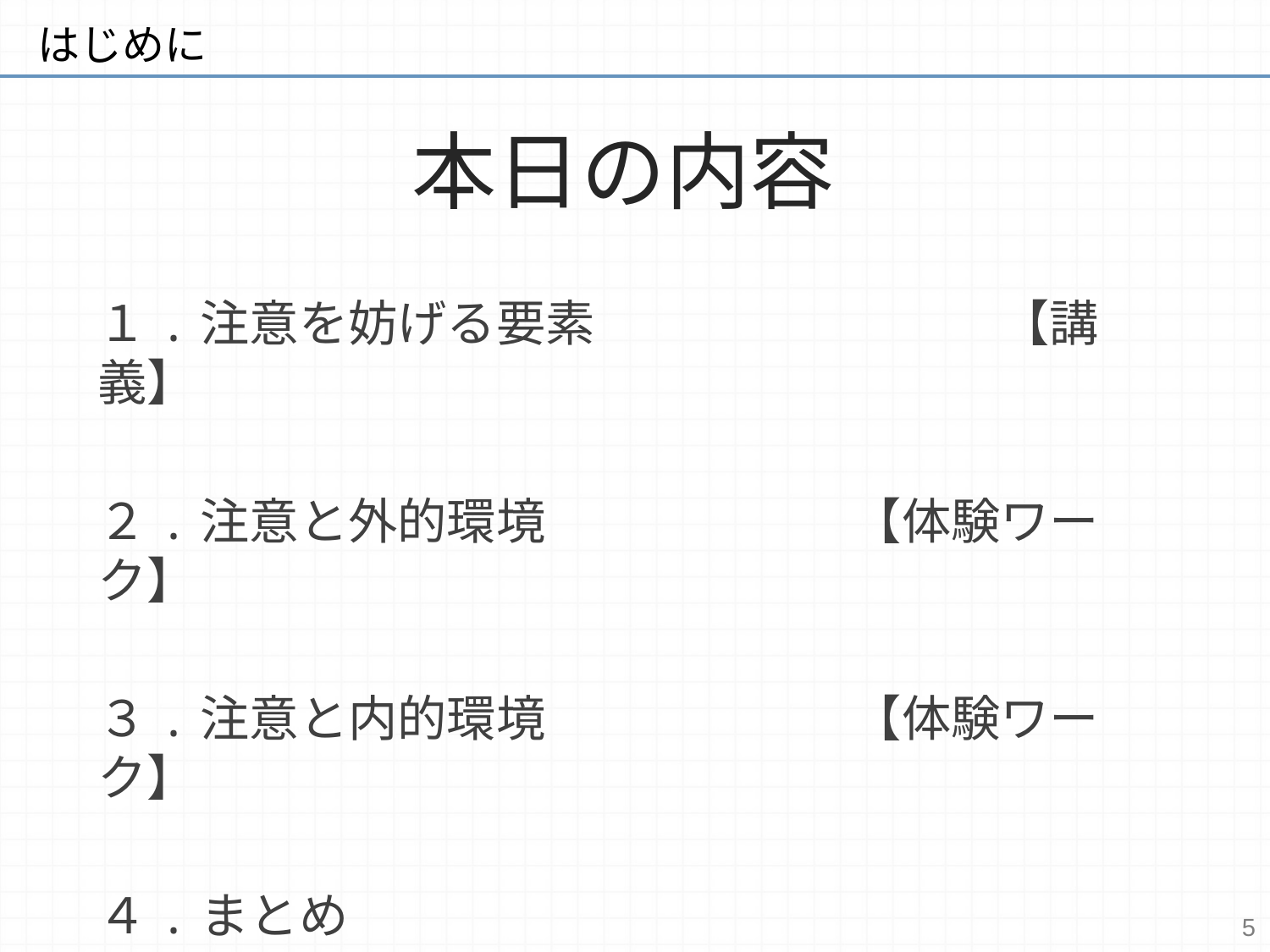

はじめに
# 本日の内容
１.注意を妨げる要素　　　　　　 　　【講義】

２.注意と外的環境 　　　　　　【体験ワーク】

３.注意と内的環境　　　　 　　【体験ワーク】

４.まとめ
5